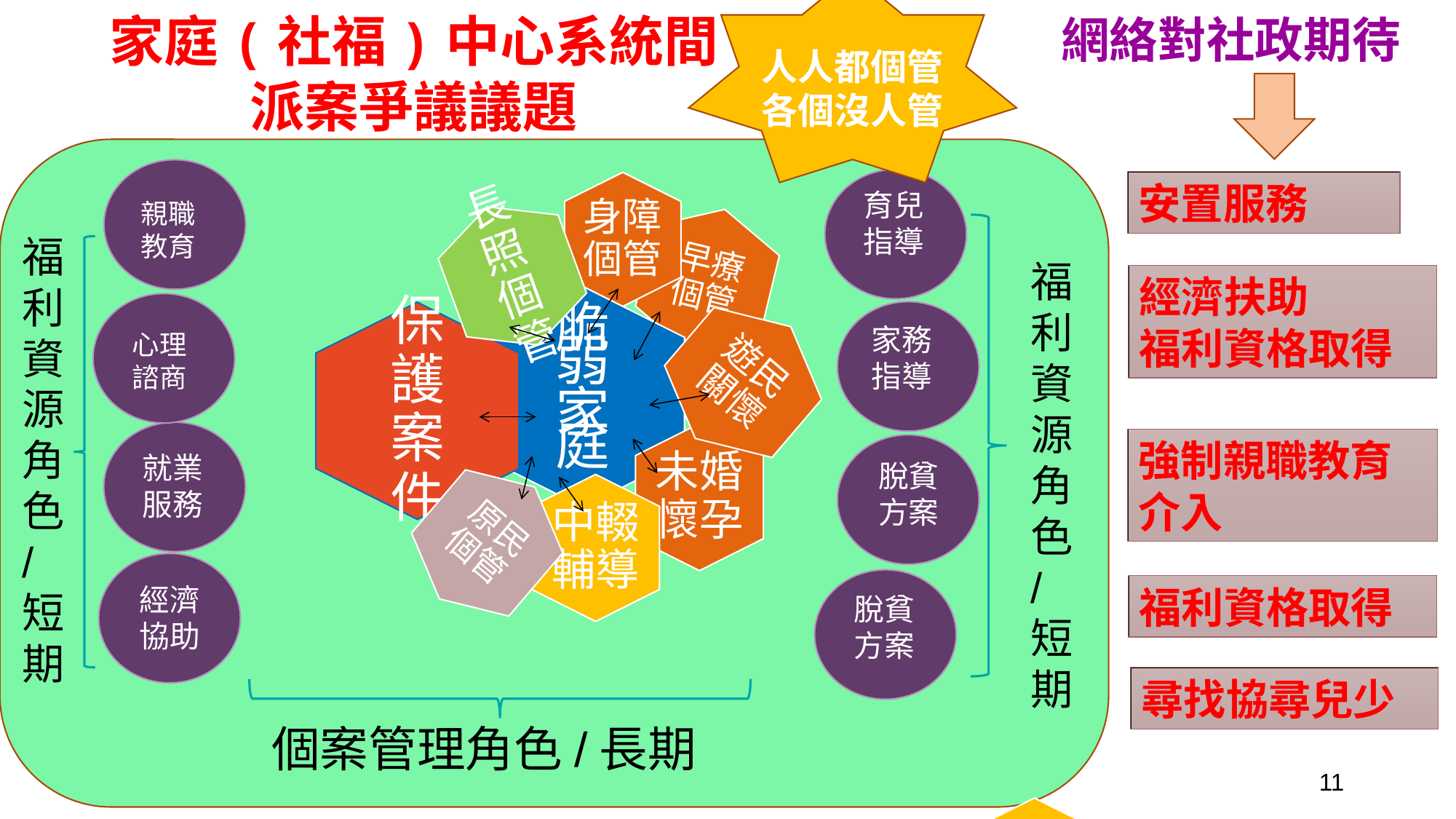

家庭(社福)中心系統間
派案爭議議題
網絡對社政期待
人人都個管
各個沒人管

早療個管
身障個管
脆弱
家庭
未婚懷孕
遊民關懷

中輟輔導
保護案件
長照個管
原民個管

安置服務
育兒指導
親職教育

福利資源角色/短期

福利資源角色/短期
經濟扶助
福利資格取得

家務指導
心理諮商

強制親職教育介入

就業服務

脫貧方案

經濟協助
福利資格取得
脫貧方案
尋找協尋兒少
個案管理角色/長期

11